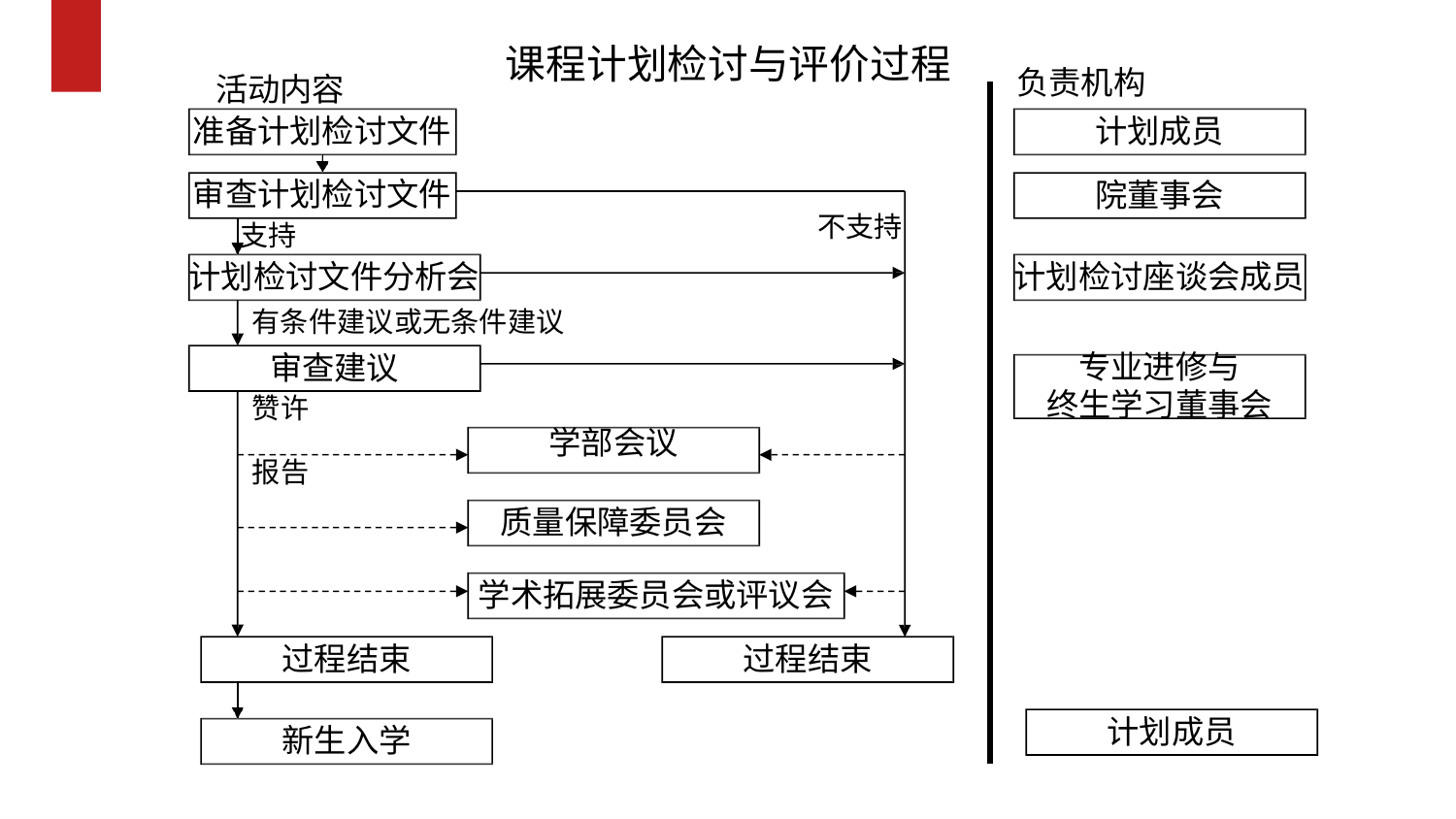

# 课程计划检讨与评价过程
负责机构
计划成员
活动内容
准备计划检讨文件

审查计划检讨文件
支持

院董事会

不支持

计划检讨文件分析会
有条件建议或无条件建议
审查建议
赞许
学部会议
报告
质量保障委员会

计划检讨座谈会成员

专业进修与 终生学习董事会

学术拓展委员会或评议会

过程结束
过程结束

计划成员

新生入学